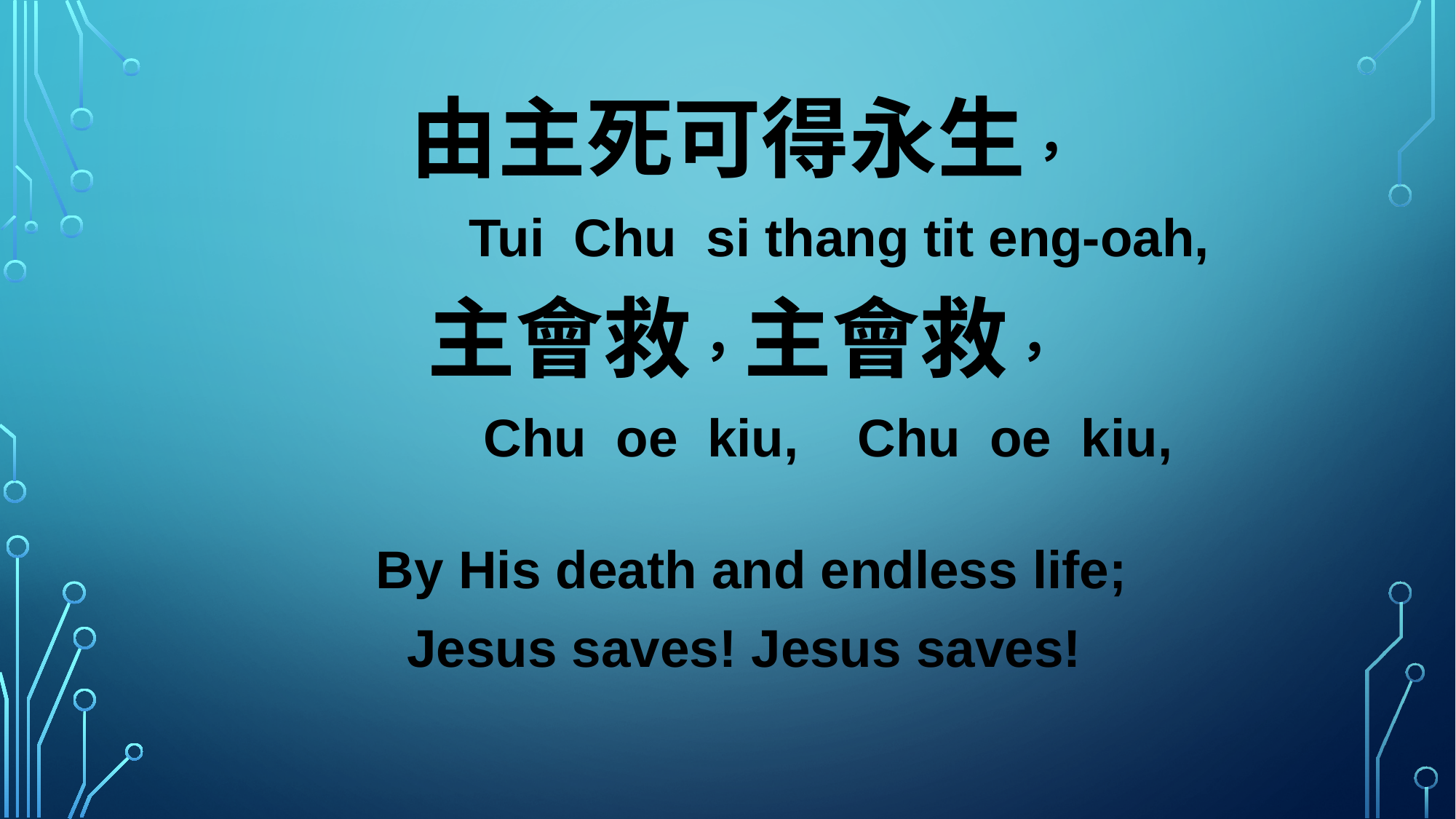

由主死可得永生，
                 Tui  Chu  si thang tit eng-oah,
主會救，主會救，
                  Chu  oe  kiu,    Chu  oe  kiu,

 By His death and endless life;
Jesus saves! Jesus saves!